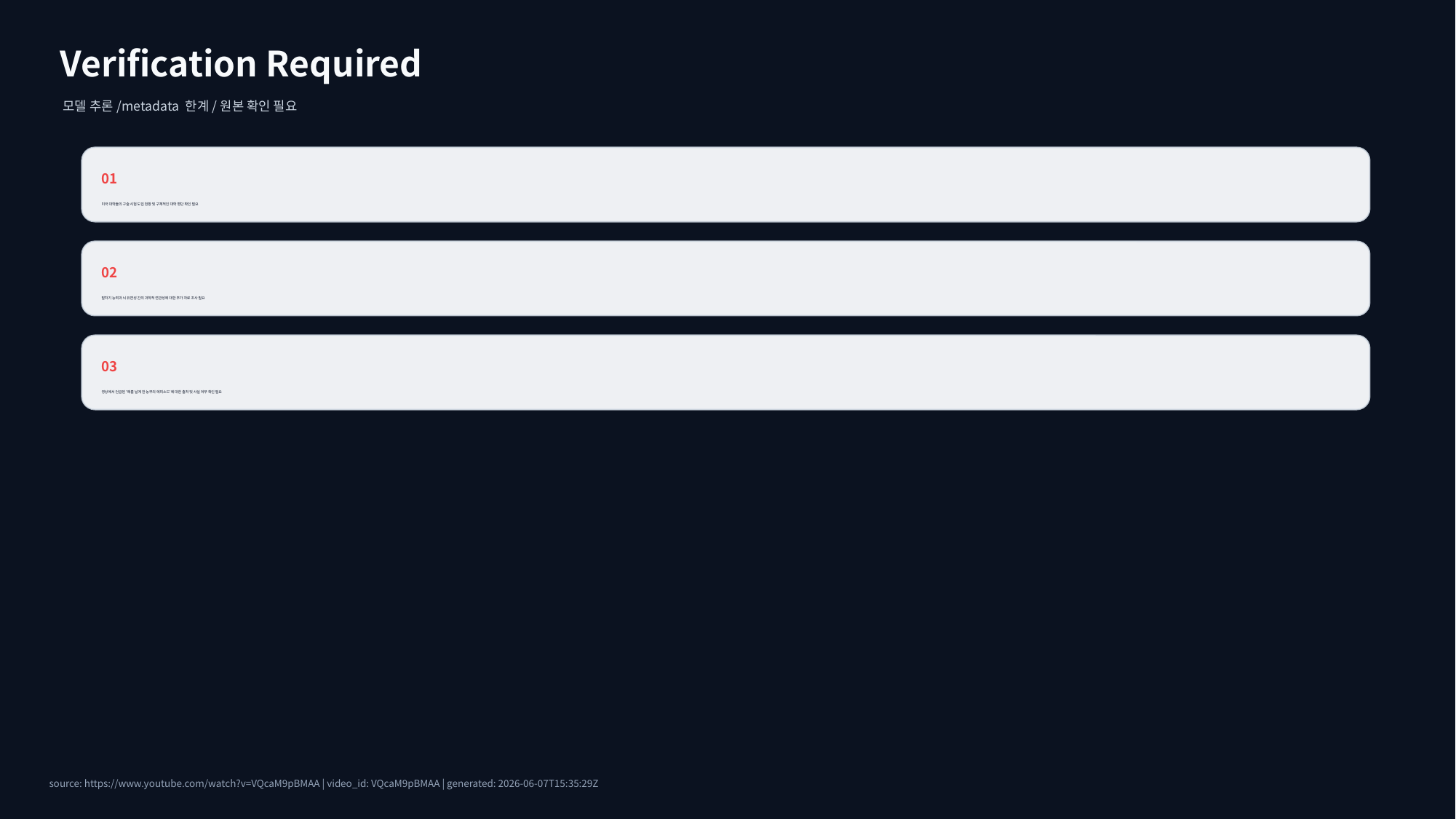

Verification Required
모델 추론/metadata 한계/원본 확인 필요

01
미국 대학들의 구술 시험 도입 현황 및 구체적인 대학 명단 확인 필요

02
말하기 능력과 뇌 유연성 간의 과학적 연관성에 대한 추가 자료 조사 필요

03
영상에서 언급된 '매를 날게 한 농부의 에피소드'에 대한 출처 및 사실 여부 확인 필요
source: https://www.youtube.com/watch?v=VQcaM9pBMAA | video_id: VQcaM9pBMAA | generated: 2026-06-07T15:35:29Z